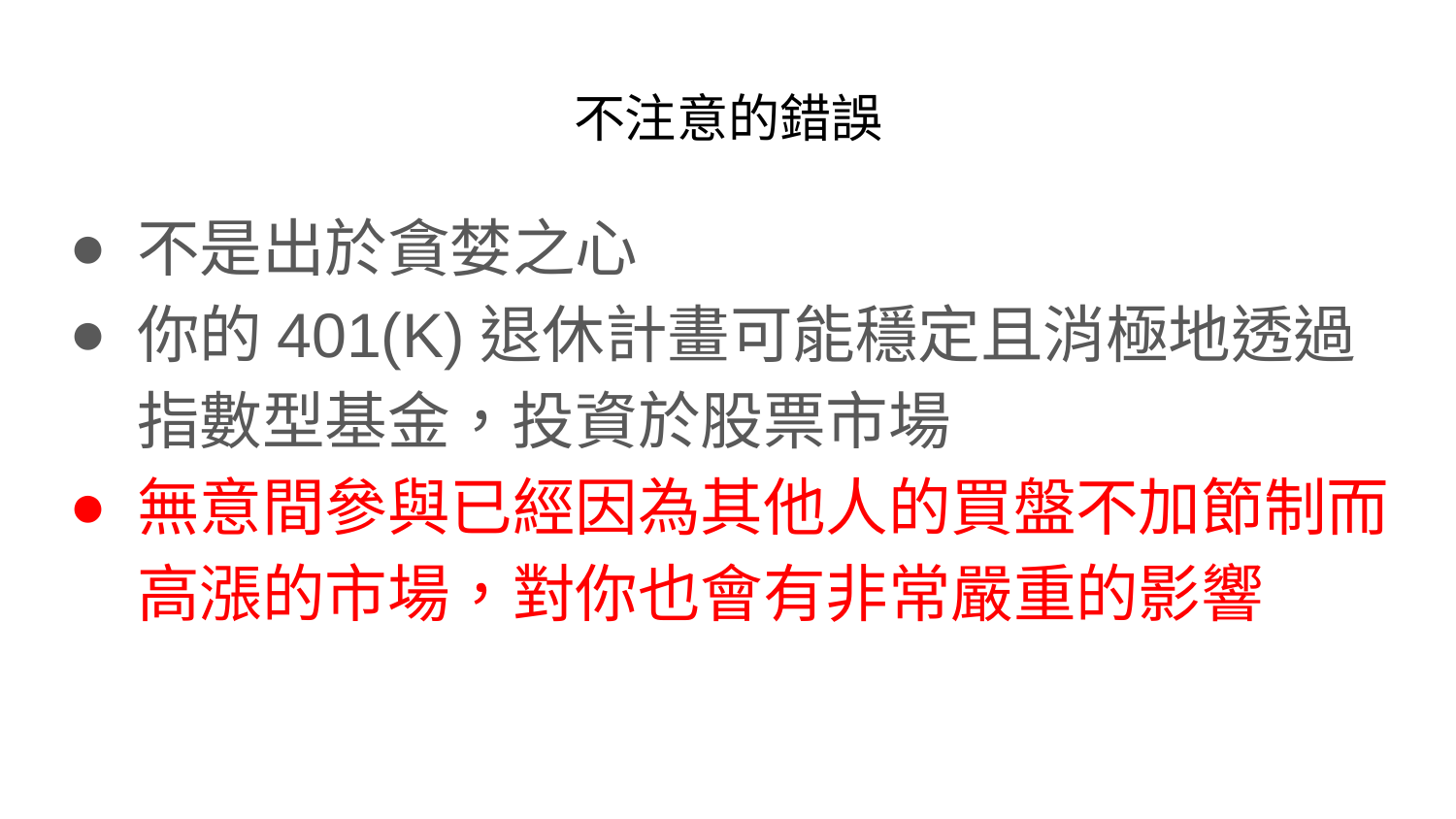

# 不注意的錯誤
不是出於貪婪之心
你的401(K)退休計畫可能穩定且消極地透過指數型基金，投資於股票市場
無意間參與已經因為其他人的買盤不加節制而高漲的市場，對你也會有非常嚴重的影響